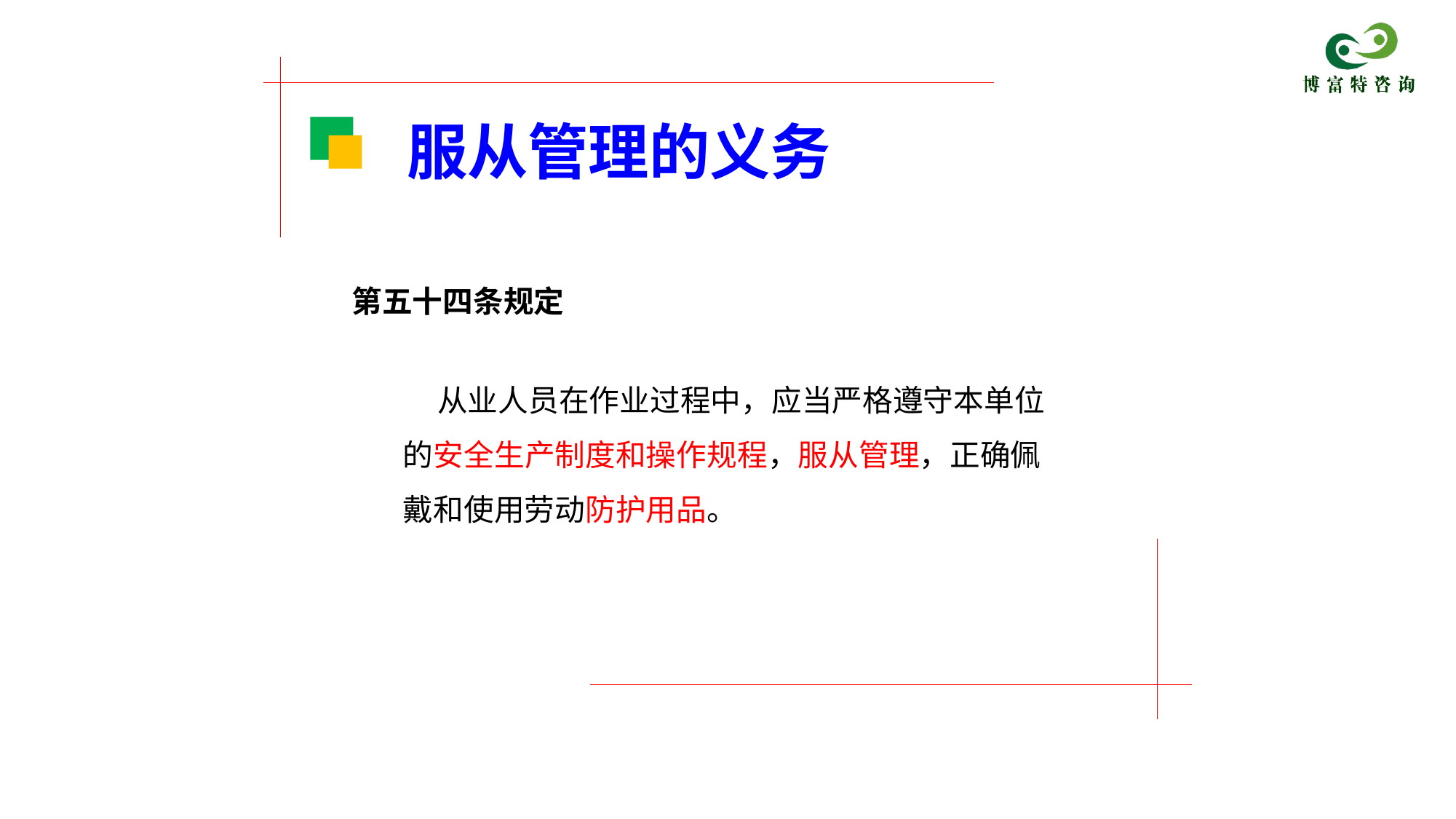

服从管理的义务

第五十四条规定
    从业人员在作业过程中，应当严格遵守本单位
的安全生产制度和操作规程，服从管理，正确佩
戴和使用劳动防护用品。